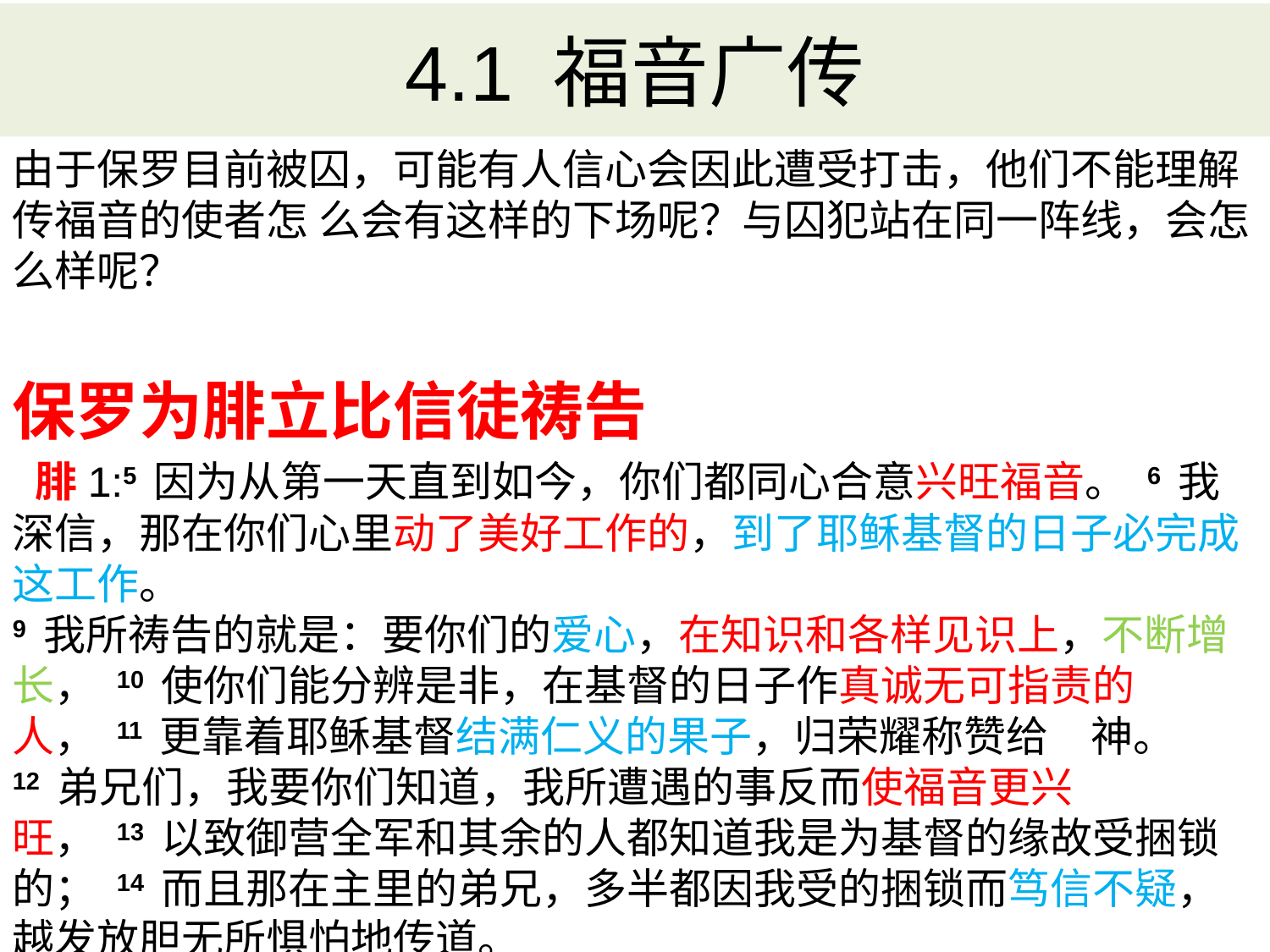

# 4.1 福音广传
由于保罗目前被囚，可能有人信心会因此遭受打击，他们不能理解传福音的使者怎 么会有这样的下场呢？与囚犯站在同一阵线，会怎么样呢？

保罗为腓立比信徒祷告
 腓1:5 因为从第一天直到如今，你们都同心合意兴旺福音。 6 我深信，那在你们心里动了美好工作的，到了耶稣基督的日子必完成这工作。
9 我所祷告的就是：要你们的爱心，在知识和各样见识上，不断增长， 10 使你们能分辨是非，在基督的日子作真诚无可指责的人， 11 更靠着耶稣基督结满仁义的果子，归荣耀称赞给　神。
12 弟兄们，我要你们知道，我所遭遇的事反而使福音更兴旺， 13 以致御营全军和其余的人都知道我是为基督的缘故受捆锁的； 14 而且那在主里的弟兄，多半都因我受的捆锁而笃信不疑，越发放胆无所惧怕地传道。